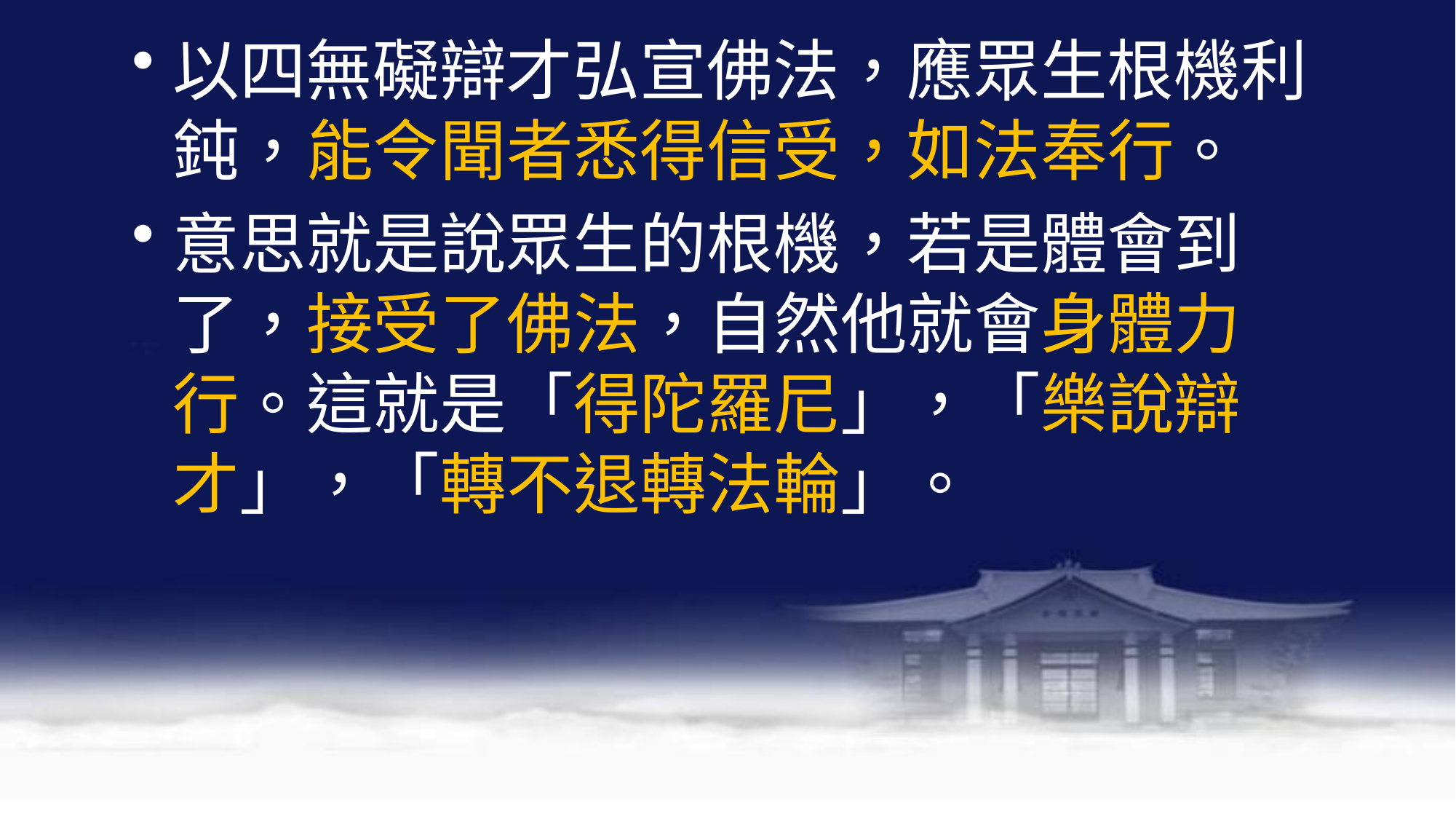

以四無礙辯才弘宣佛法，應眾生根機利鈍，能令聞者悉得信受，如法奉行。
意思就是說眾生的根機，若是體會到了，接受了佛法，自然他就會身體力行。這就是「得陀羅尼」，「樂說辯才」，「轉不退轉法輪」。